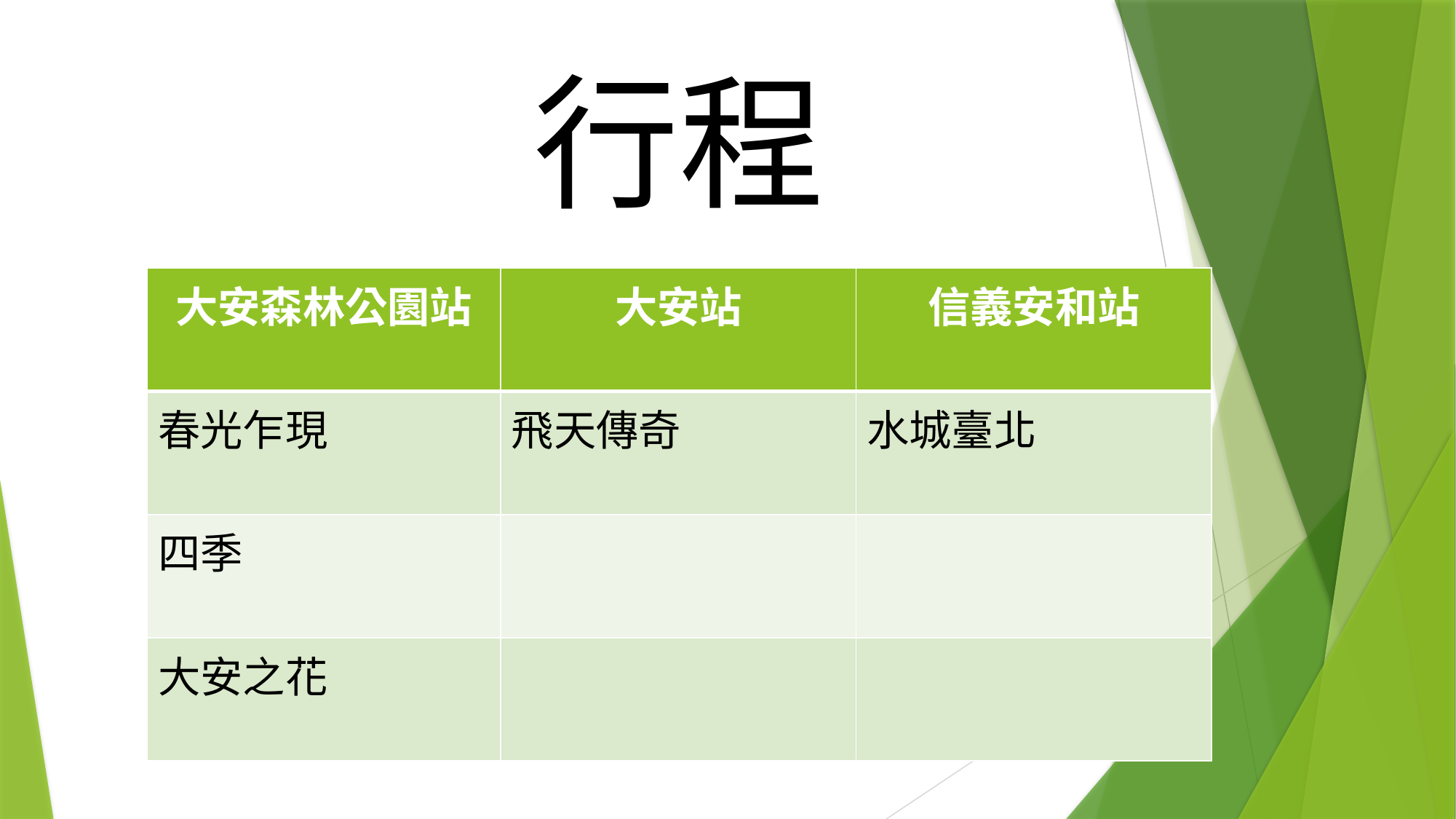

行程
| 大安森林公園站 | 大安站 | 信義安和站 |
| --- | --- | --- |
| 春光乍現 | 飛天傳奇 | 水城臺北 |
| 四季 |  |  |
| 大安之花 |  |  |